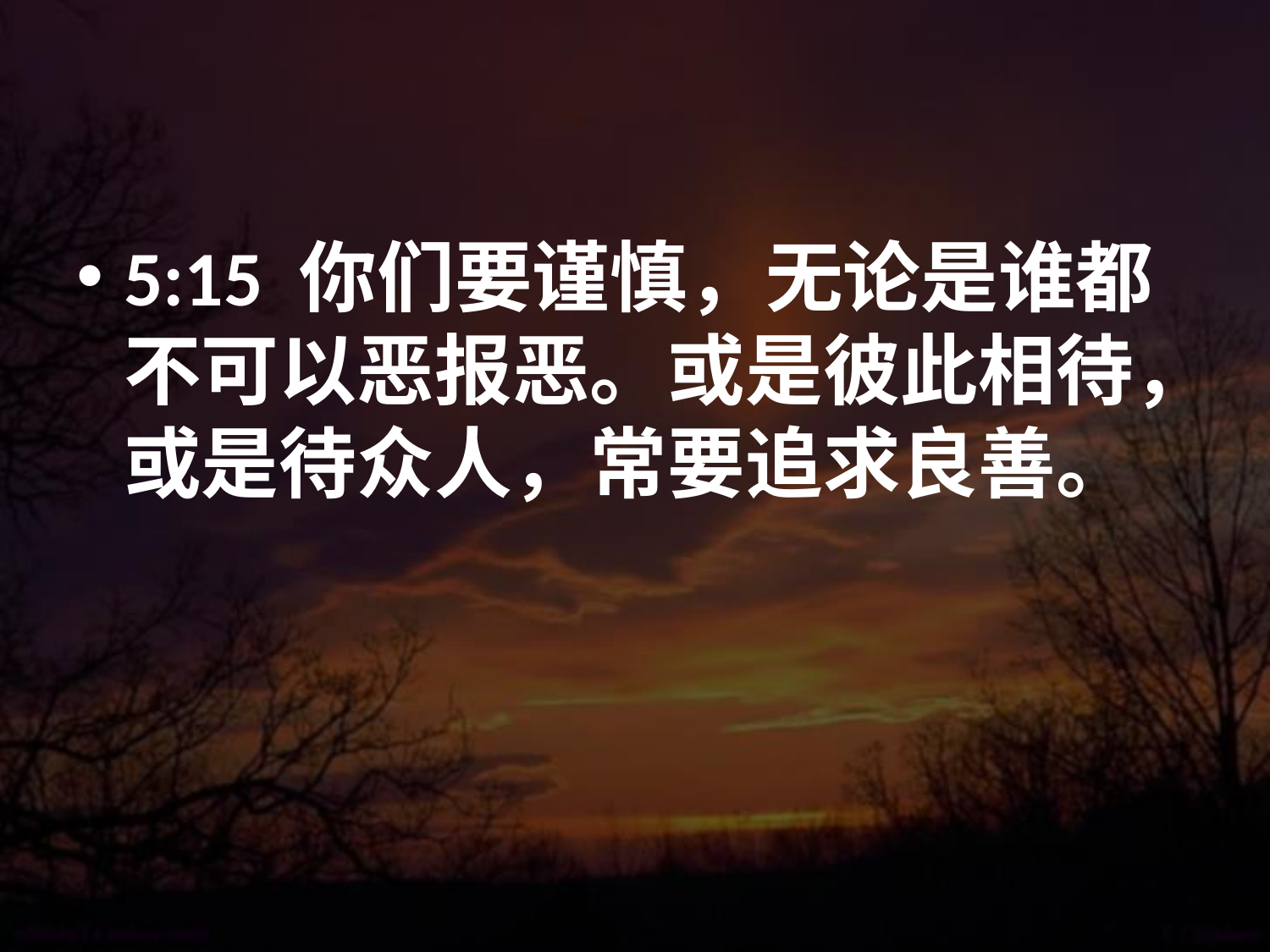

#
5:15 你们要谨慎，无论是谁都不可以恶报恶。或是彼此相待，或是待众人，常要追求良善。